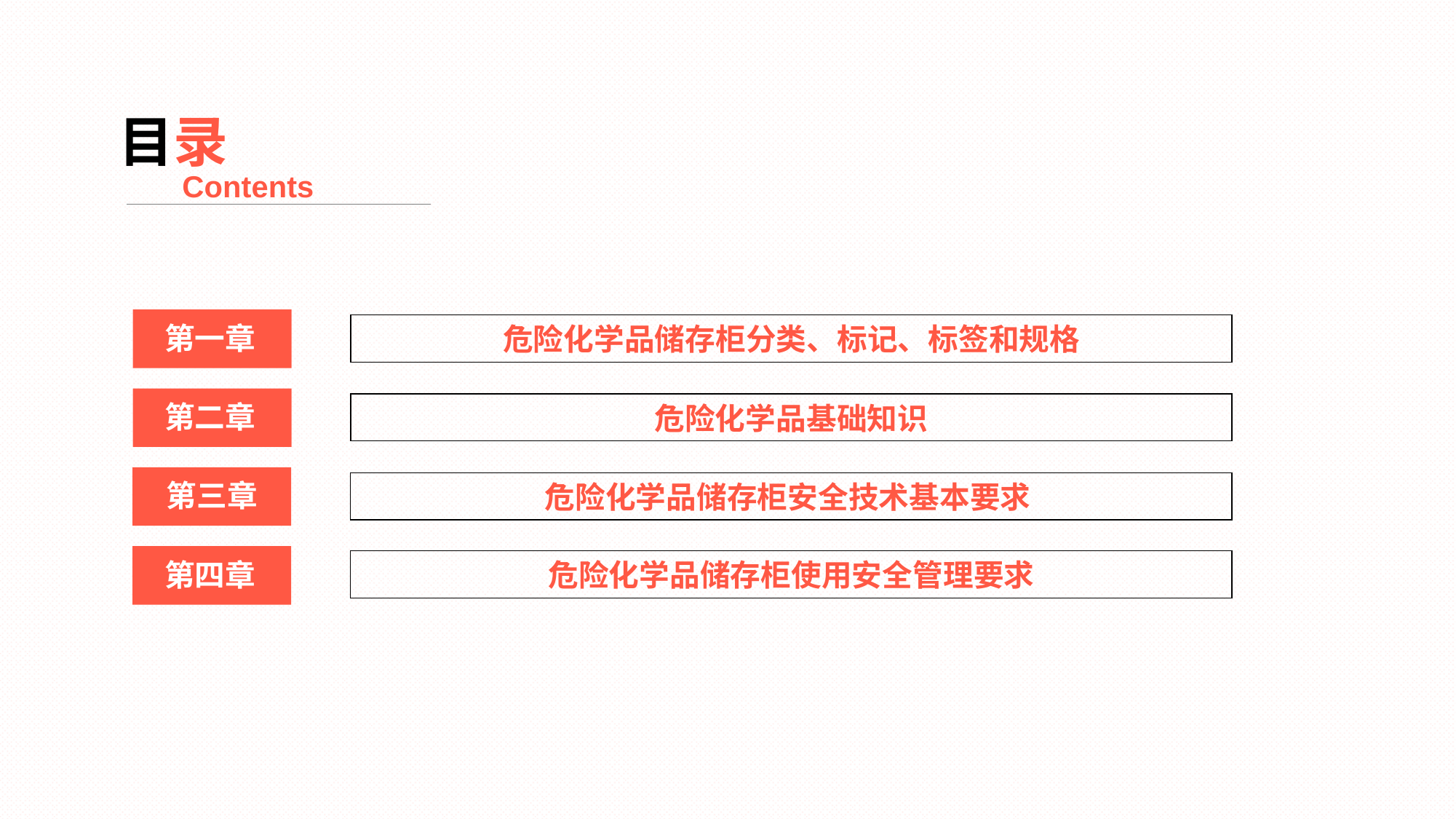

目录
Contents

第一章
危险化学品储存柜分类、标记、标签和规格

第二章
危险化学品基础知识

第三章
危险化学品储存柜安全技术基本要求

第四章
危险化学品储存柜使用安全管理要求